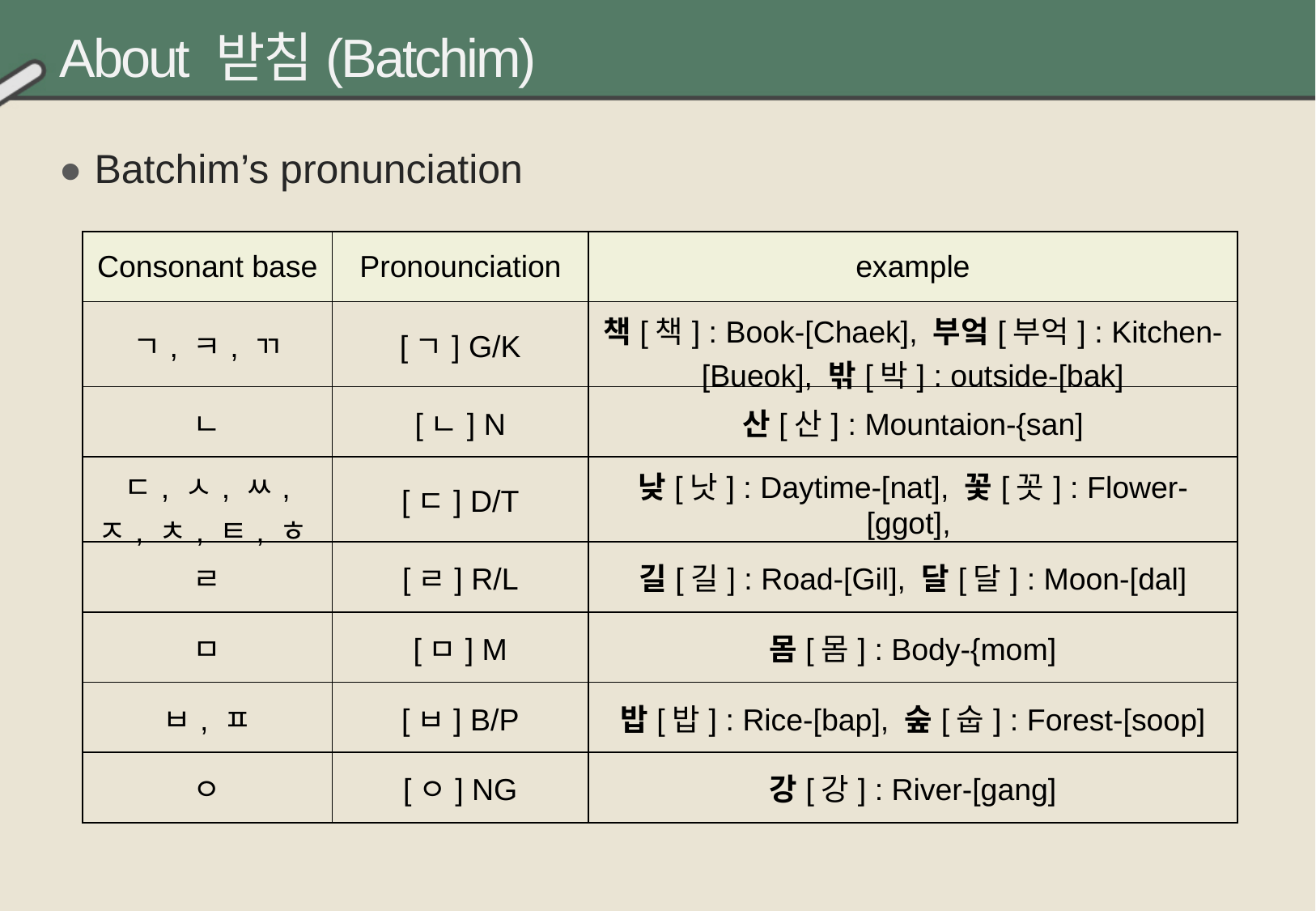

About 받침(Batchim)

Batchim’s pronunciation
| Consonant base | Pronounciation | example |
| --- | --- | --- |
| ㄱ, ㅋ, ㄲ | [ㄱ] G/K | 책[책] : Book-[Chaek], 부엌[부억] : Kitchen-[Bueok], 밖[박] : outside-[bak] |
| ㄴ | [ㄴ] N | 산[산] : Mountaion-{san] |
| ㄷ, ㅅ, ㅆ, ㅈ, ㅊ, ㅌ, ㅎ | [ㄷ] D/T | 낮[낫] : Daytime-[nat], 꽃[꼿] : Flower-[ggot], |
| ㄹ | [ㄹ] R/L | 길[길] : Road-[Gil], 달[달] : Moon-[dal] |
| ㅁ | [ㅁ] M | 몸[몸] : Body-{mom] |
| ㅂ, ㅍ | [ㅂ] B/P | 밥[밥] : Rice-[bap], 숲[숩] : Forest-[soop] |
| ㅇ | [ㅇ] NG | 강[강] : River-[gang] |